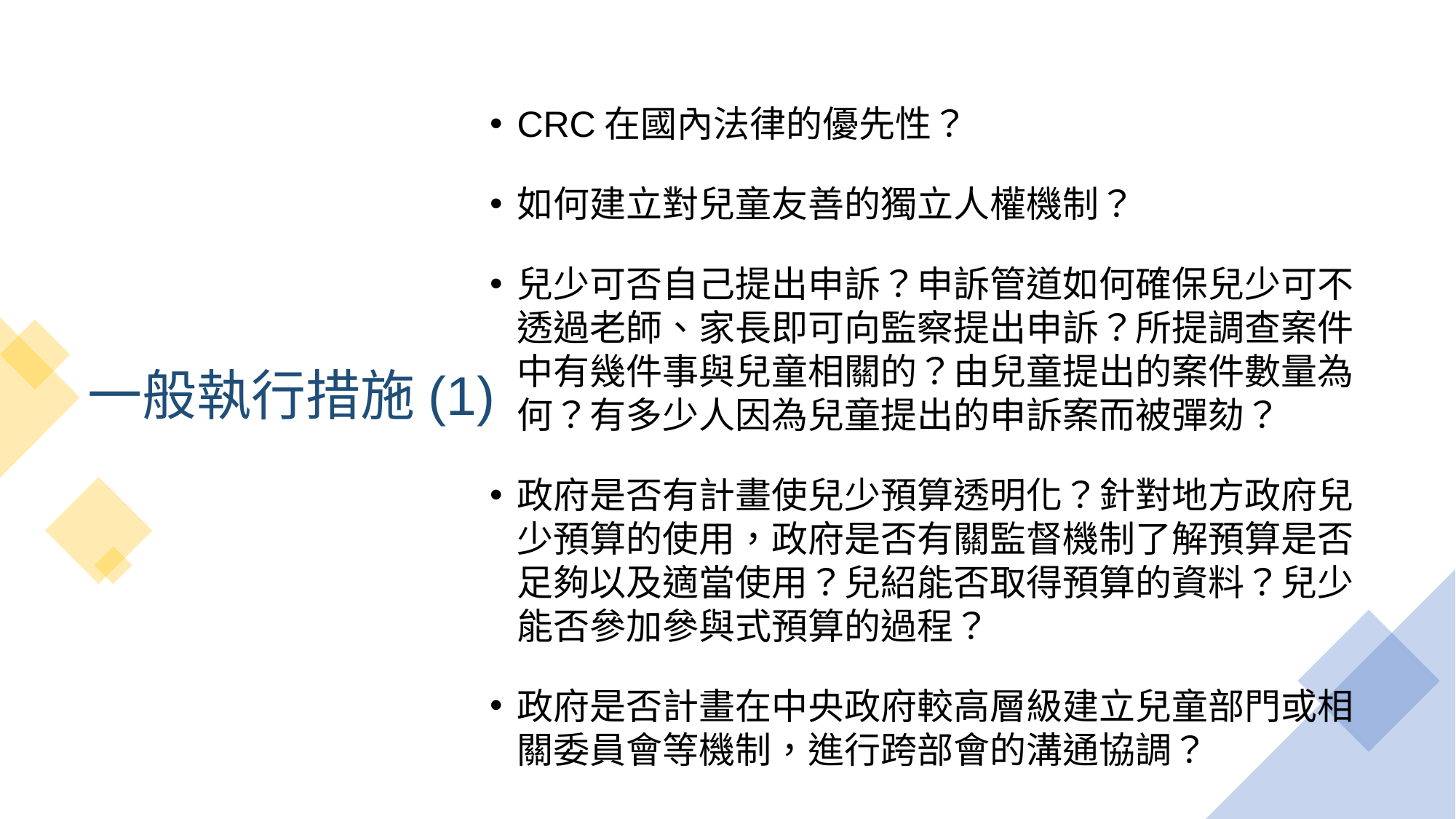

# 一般執行措施(1)
CRC在國內法律的優先性？
如何建立對兒童友善的獨立人權機制？
兒少可否自己提出申訴？申訴管道如何確保兒少可不透過老師、家長即可向監察提出申訴？所提調查案件中有幾件事與兒童相關的？由兒童提出的案件數量為何？有多少人因為兒童提出的申訴案而被彈劾？
政府是否有計畫使兒少預算透明化？針對地方政府兒少預算的使用，政府是否有關監督機制了解預算是否足夠以及適當使用？兒紹能否取得預算的資料？兒少能否參加參與式預算的過程？
政府是否計畫在中央政府較高層級建立兒童部門或相關委員會等機制，進行跨部會的溝通協調？